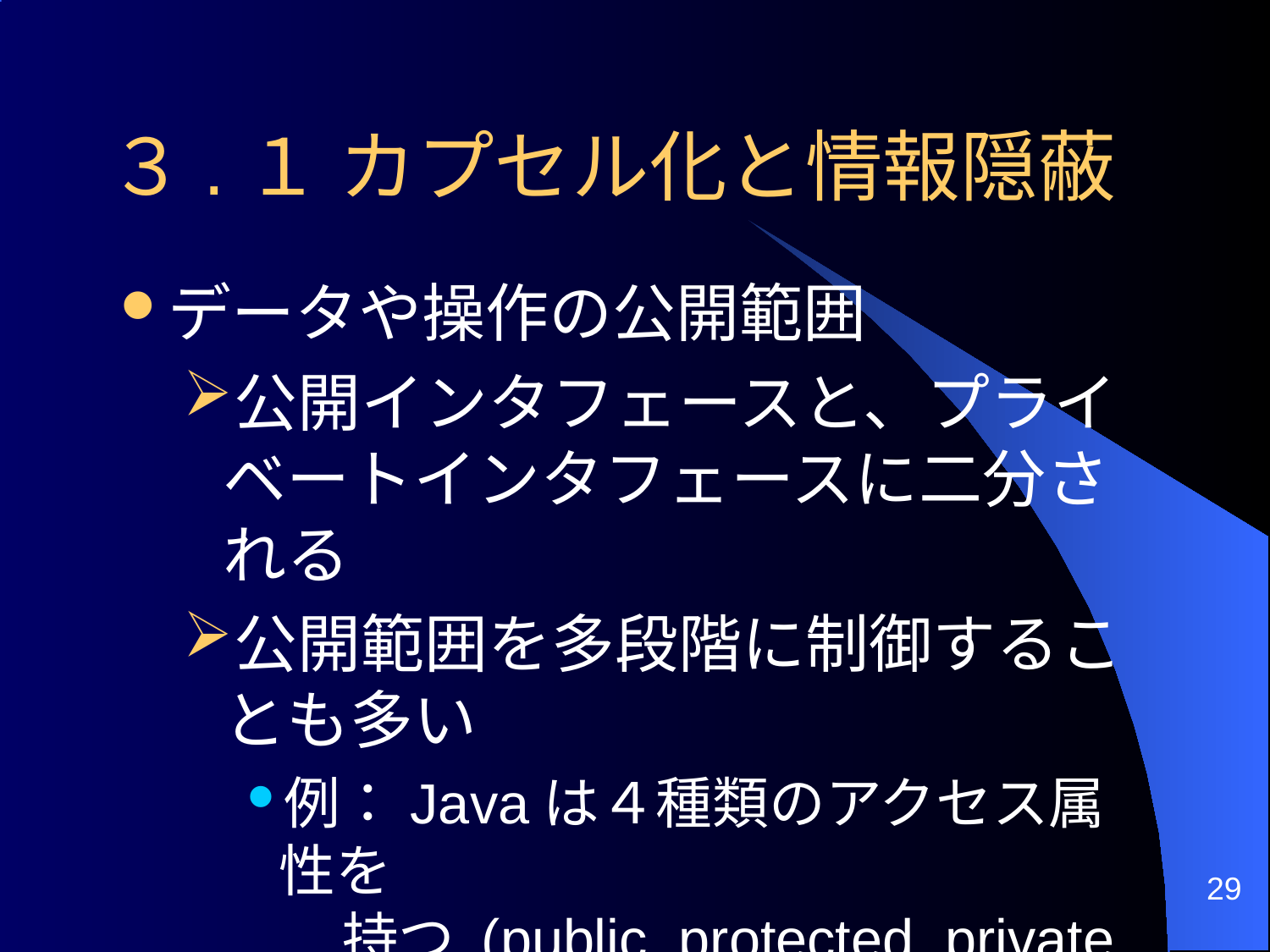

# ３.１ カプセル化と情報隠蔽
データや操作の公開範囲
公開インタフェースと、プライベートインタフェースに二分される
公開範囲を多段階に制御することも多い
例：Javaは４種類のアクセス属性を
     持つ (public, protected, private,
     指定なし)
29